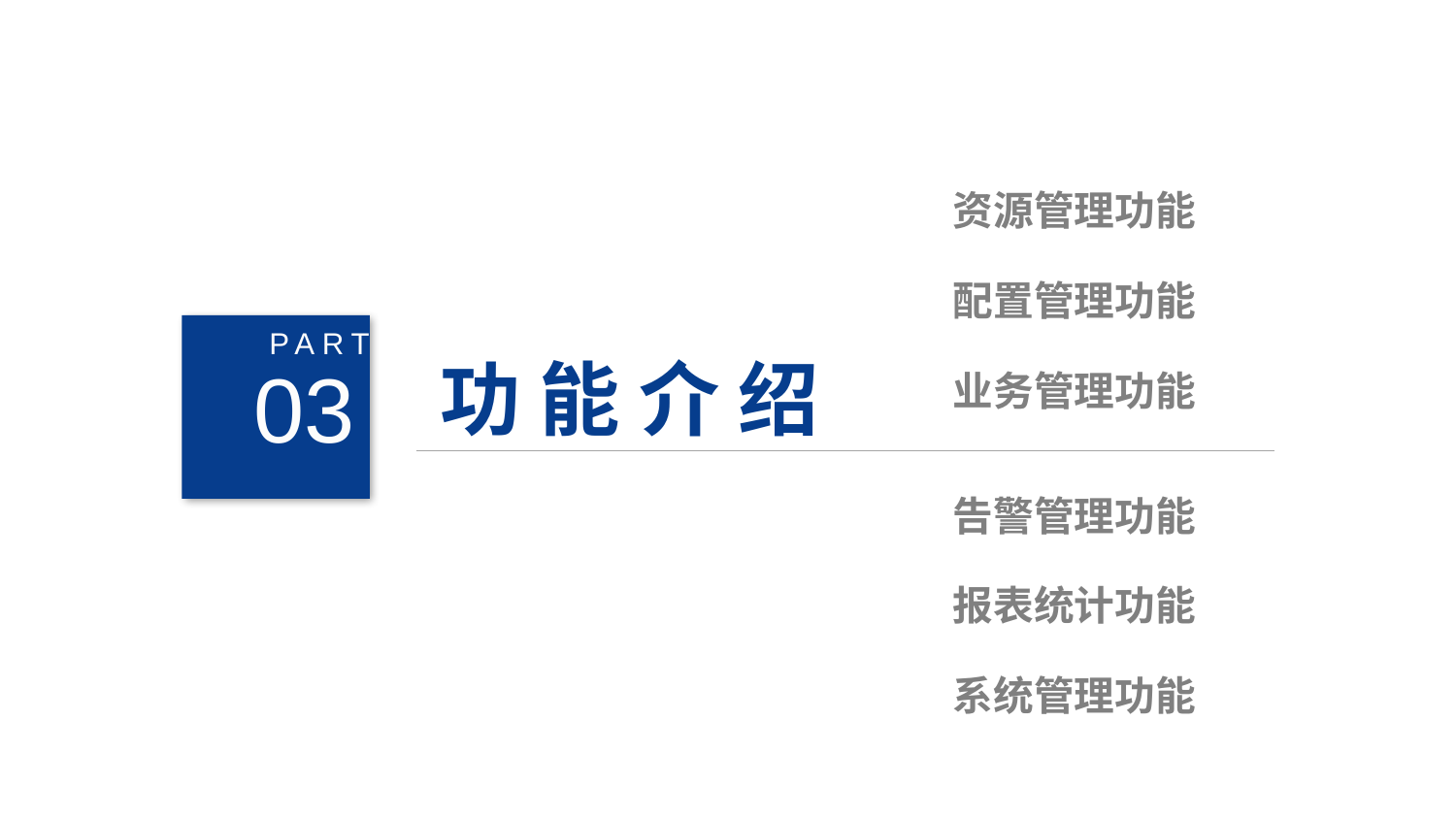

资源管理功能
配置管理功能
03
PART
  功 能 介 绍
业务管理功能
告警管理功能
报表统计功能
系统管理功能